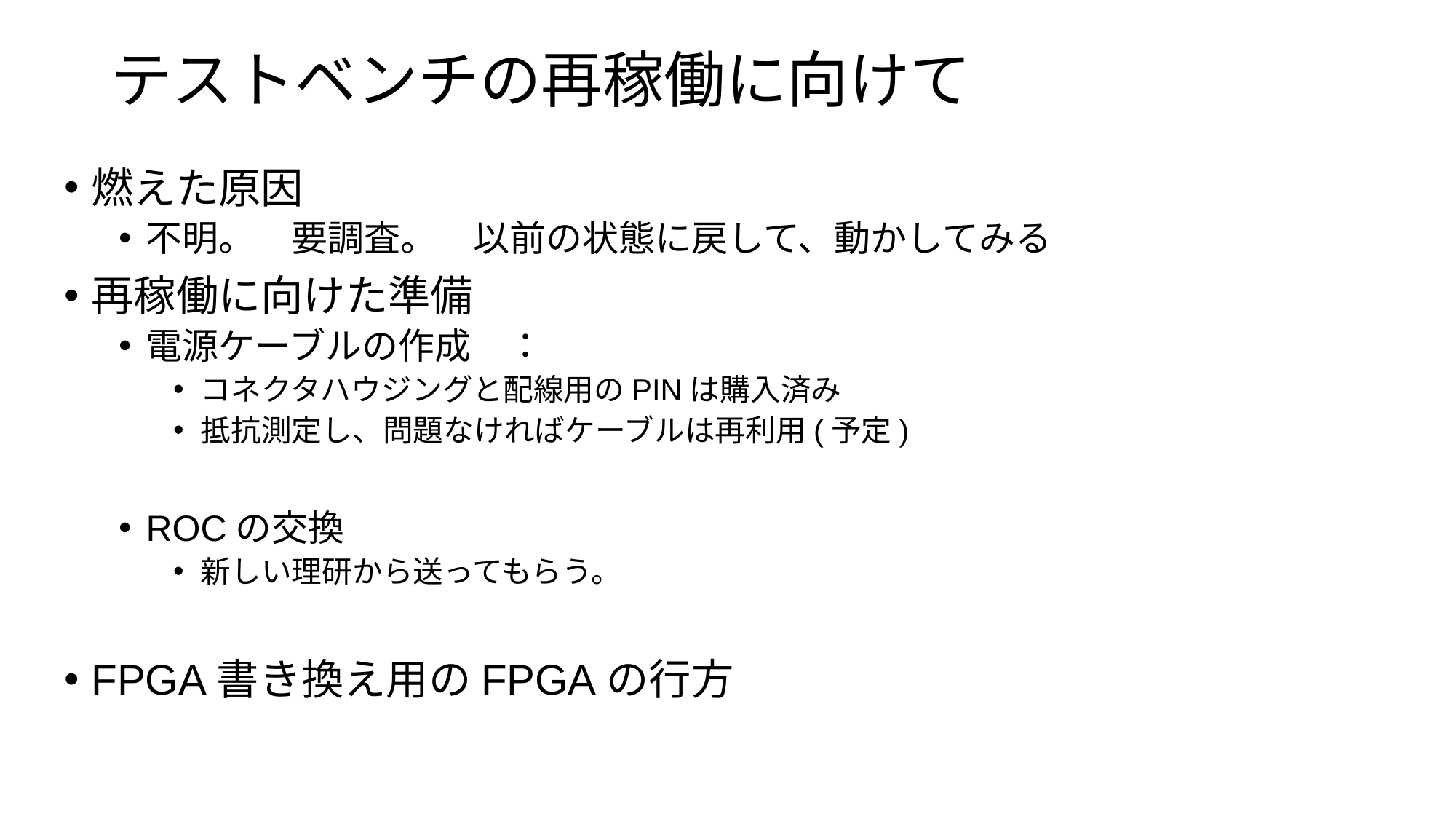

# テストベンチの再稼働に向けて
燃えた原因
不明。　要調査。　以前の状態に戻して、動かしてみる
再稼働に向けた準備
電源ケーブルの作成　：
コネクタハウジングと配線用のPINは購入済み
抵抗測定し、問題なければケーブルは再利用(予定)

ROCの交換
新しい理研から送ってもらう。

FPGA書き換え用のFPGAの行方